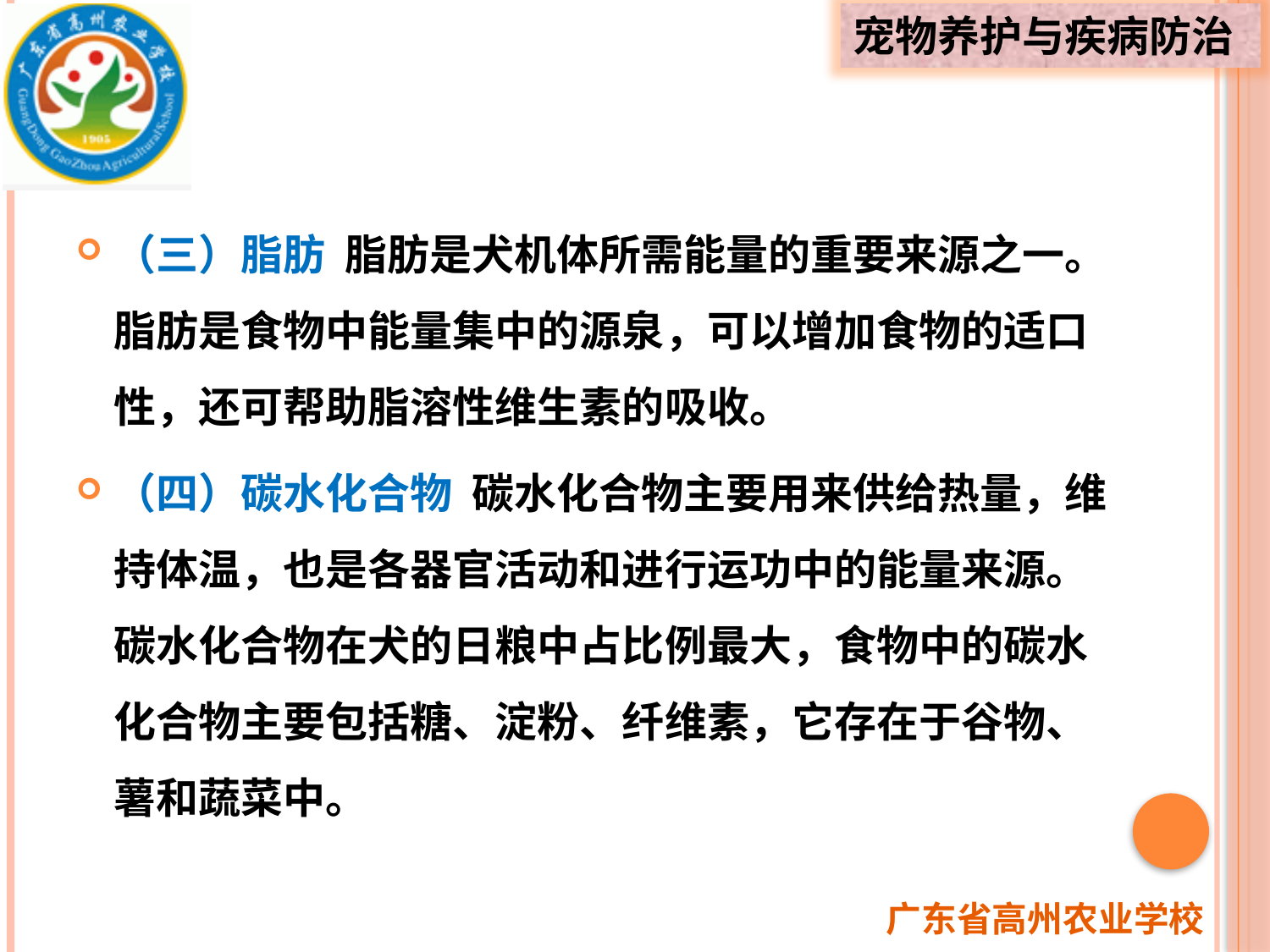

（三）脂肪  脂肪是犬机体所需能量的重要来源之一。脂肪是食物中能量集中的源泉，可以增加食物的适口性，还可帮助脂溶性维生素的吸收。
（四）碳水化合物  碳水化合物主要用来供给热量，维持体温，也是各器官活动和进行运功中的能量来源。碳水化合物在犬的日粮中占比例最大，食物中的碳水化合物主要包括糖、淀粉、纤维素，它存在于谷物、薯和蔬菜中。